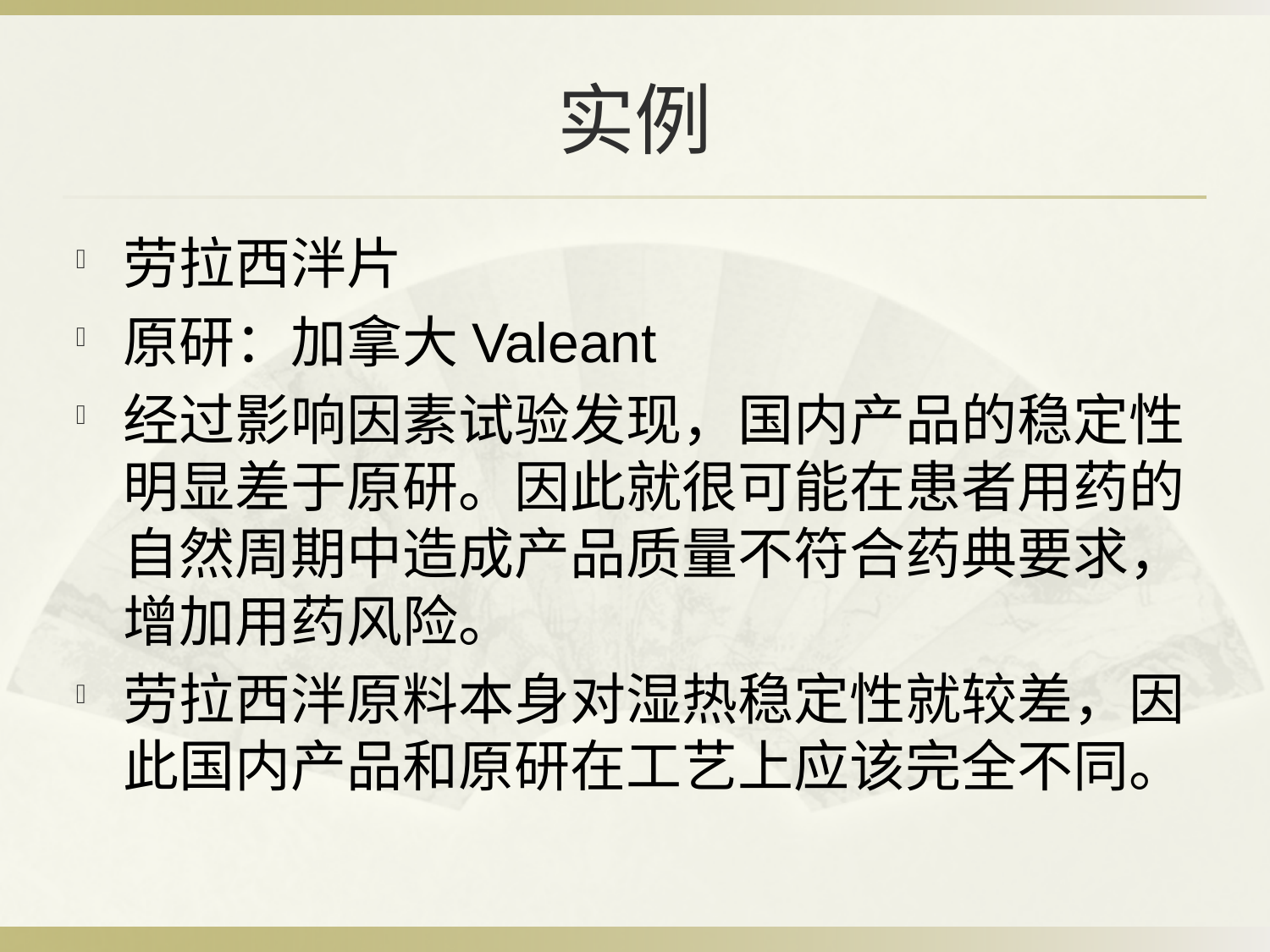

# 实例
劳拉西泮片
原研：加拿大Valeant
经过影响因素试验发现，国内产品的稳定性明显差于原研。因此就很可能在患者用药的自然周期中造成产品质量不符合药典要求，增加用药风险。
劳拉西泮原料本身对湿热稳定性就较差，因此国内产品和原研在工艺上应该完全不同。